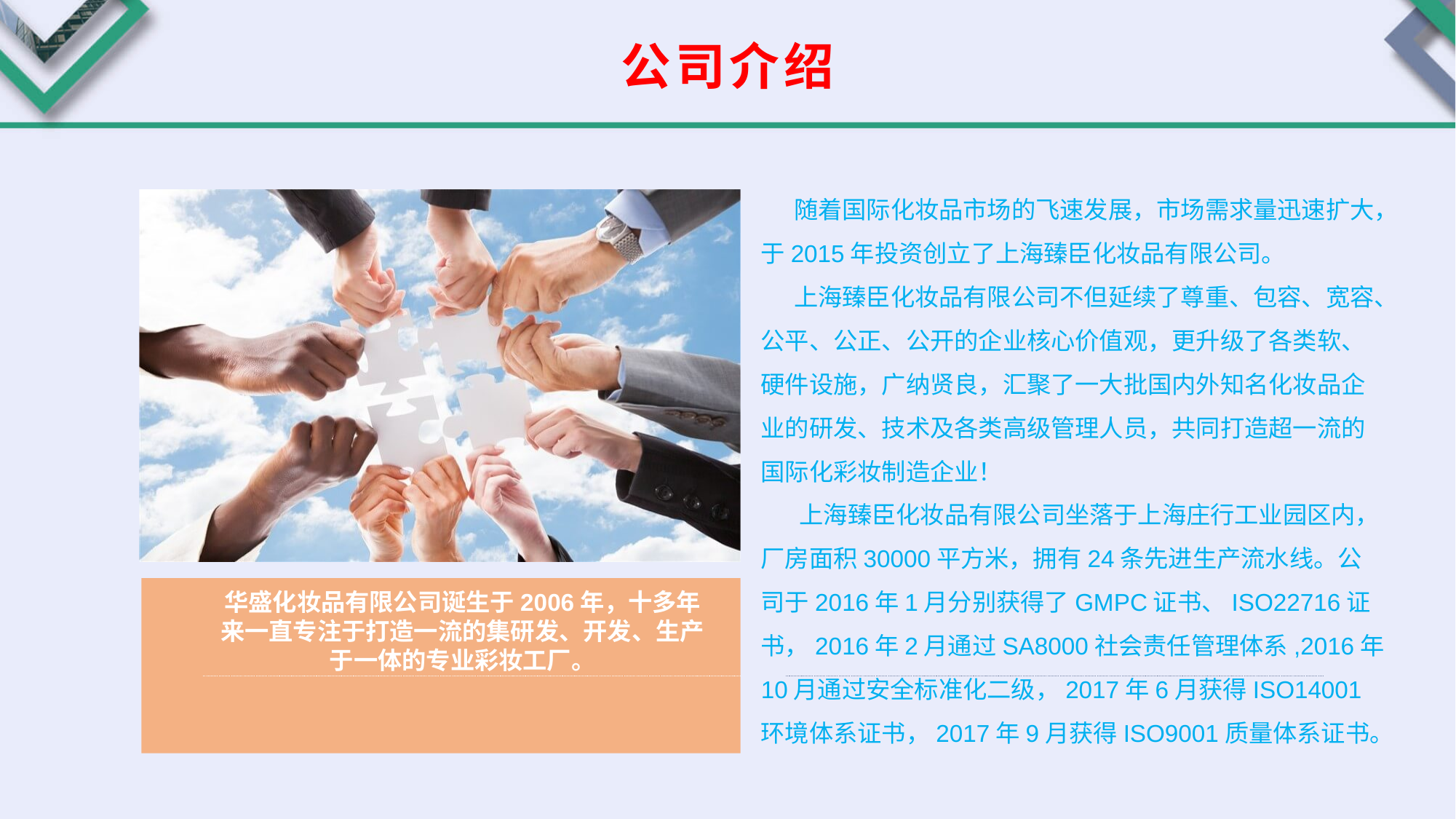

公司介绍
     随着国际化妆品市场的飞速发展，市场需求量迅速扩大，于2015年投资创立了上海臻臣化妆品有限公司。
     上海臻臣化妆品有限公司不但延续了尊重、包容、宽容、公平、公正、公开的企业核心价值观，更升级了各类软、硬件设施，广纳贤良，汇聚了一大批国内外知名化妆品企业的研发、技术及各类高级管理人员，共同打造超一流的国际化彩妆制造企业！
      上海臻臣化妆品有限公司坐落于上海庄行工业园区内，厂房面积30000平方米，拥有24条先进生产流水线。公司于2016年1月分别获得了GMPC证书、ISO22716证书，2016年2月通过SA8000社会责任管理体系,2016年10月通过安全标准化二级，2017年6月获得ISO14001环境体系证书，2017年9月获得ISO9001质量体系证书。

华盛化妆品有限公司诞生于2006年，十多年来一直专注于打造一流的集研发、开发、生产于一体的专业彩妆工厂。